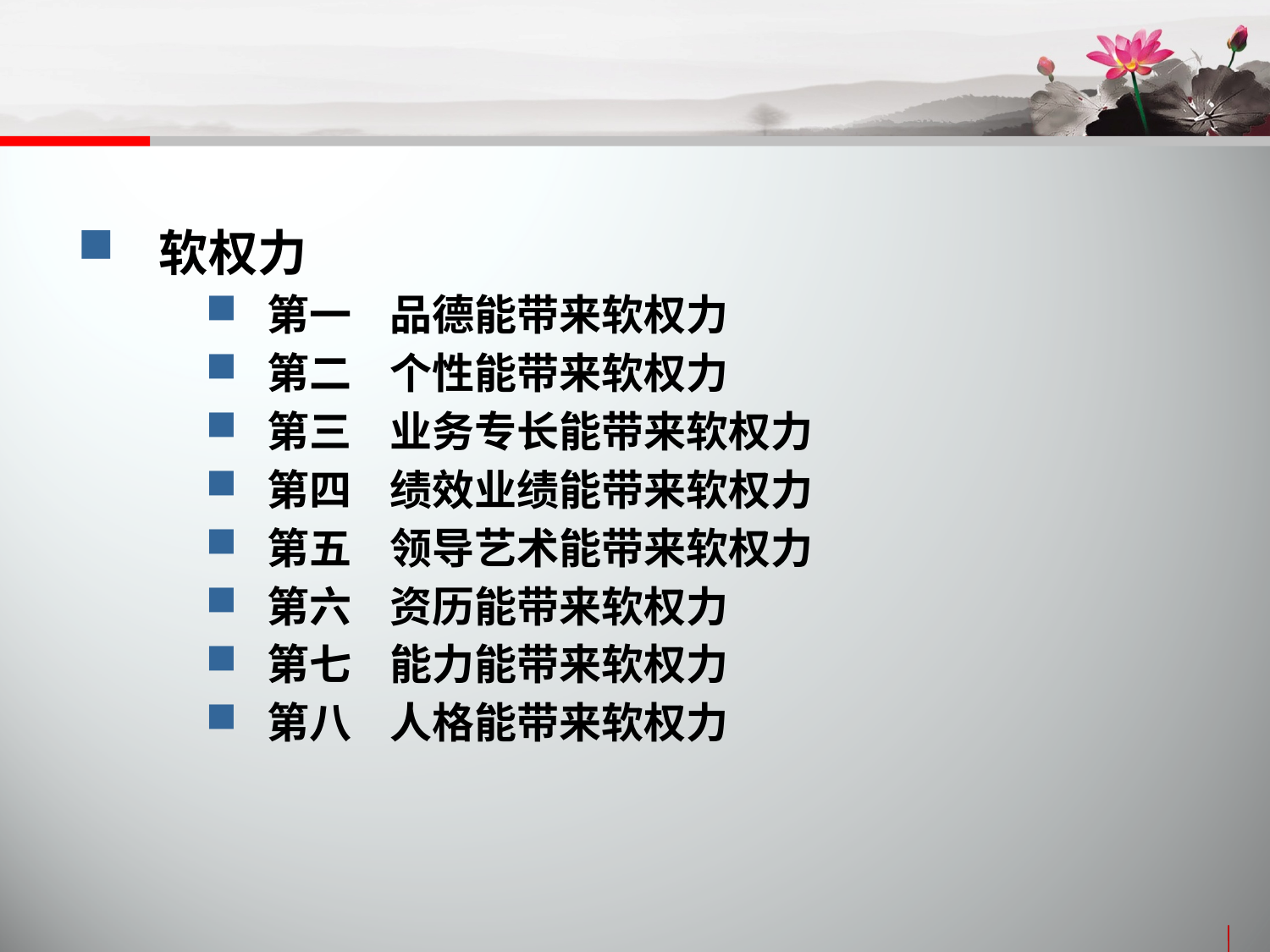

软权力
  第一    品德能带来软权力
  第二    个性能带来软权力
  第三    业务专长能带来软权力
  第四    绩效业绩能带来软权力
  第五    领导艺术能带来软权力
  第六    资历能带来软权力
  第七    能力能带来软权力
  第八    人格能带来软权力